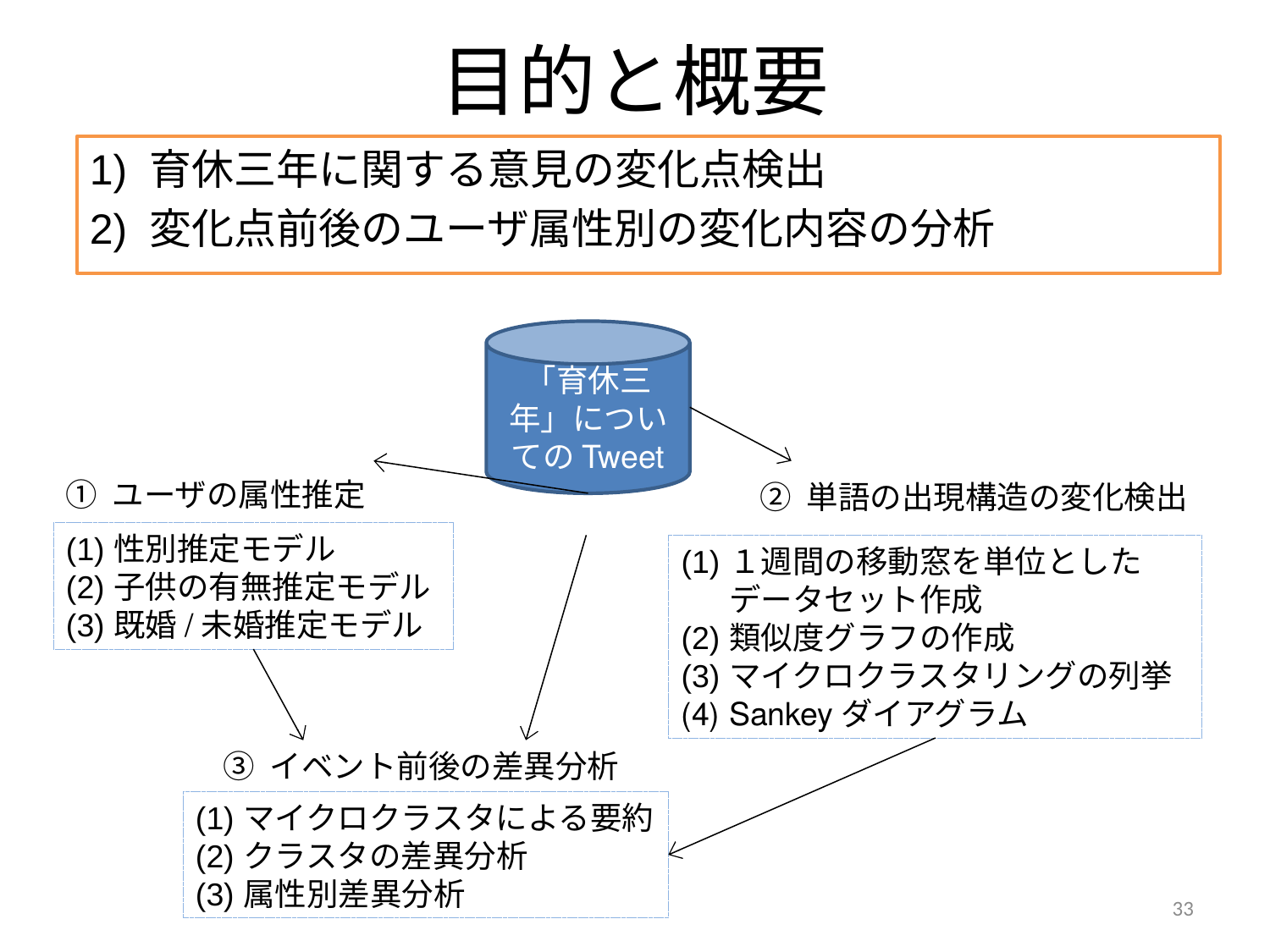

# 目的と概要
1) 育休三年に関する意見の変化点検出
2) 変化点前後のユーザ属性別の変化内容の分析
「育休三年」についてのTweet
① ユーザの属性推定
② 単語の出現構造の変化検出
性別推定モデル
子供の有無推定モデル
既婚/未婚推定モデル
１週間の移動窓を単位としたデータセット作成
類似度グラフの作成
マイクロクラスタリングの列挙
Sankeyダイアグラム
③ イベント前後の差異分析
マイクロクラスタによる要約
クラスタの差異分析
属性別差異分析
33